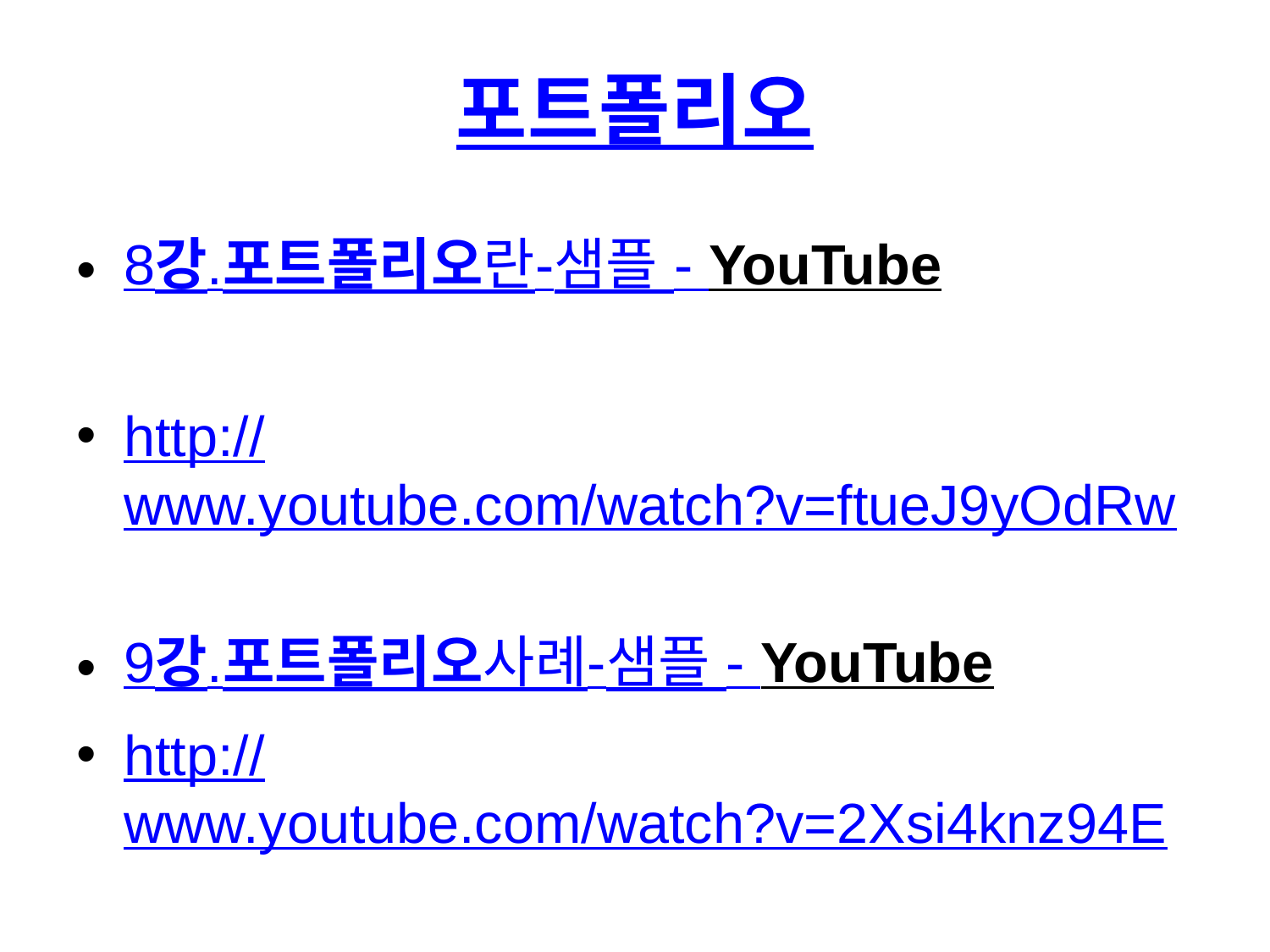

# 포트폴리오
8강.포트폴리오란-샘플 - YouTube

http://www.youtube.com/watch?v=ftueJ9yOdRw

9강.포트폴리오사례-샘플 - YouTube
http://www.youtube.com/watch?v=2Xsi4knz94E